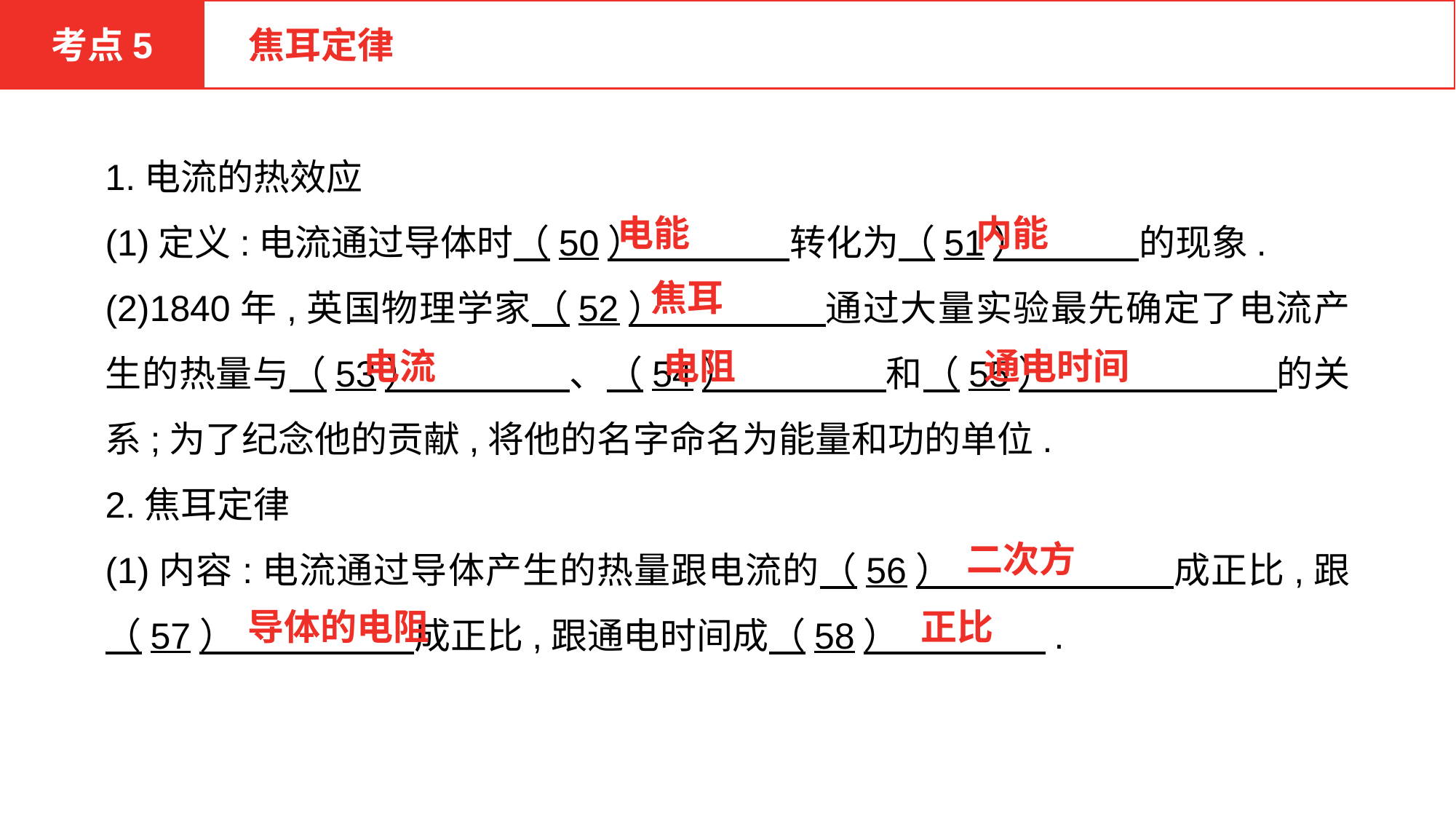

考点5
  焦耳定律
1.电流的热效应
(1)定义:电流通过导体时（50）　　　　转化为（51）　　　的现象.
(2)1840年,英国物理学家（52）　　 　　通过大量实验最先确定了电流产生的热量与（53）　　　　、（54）　　　　和（55）　　　　　　的关系;为了纪念他的贡献,将他的名字命名为能量和功的单位.
2.焦耳定律
(1)内容:电流通过导体产生的热量跟电流的（56）　　        　　成正比,跟（57）　　    　　成正比,跟通电时间成（58）　　　　.
电能
内能
焦耳
电流
电阻
通电时间
二次方
导体的电阻
正比